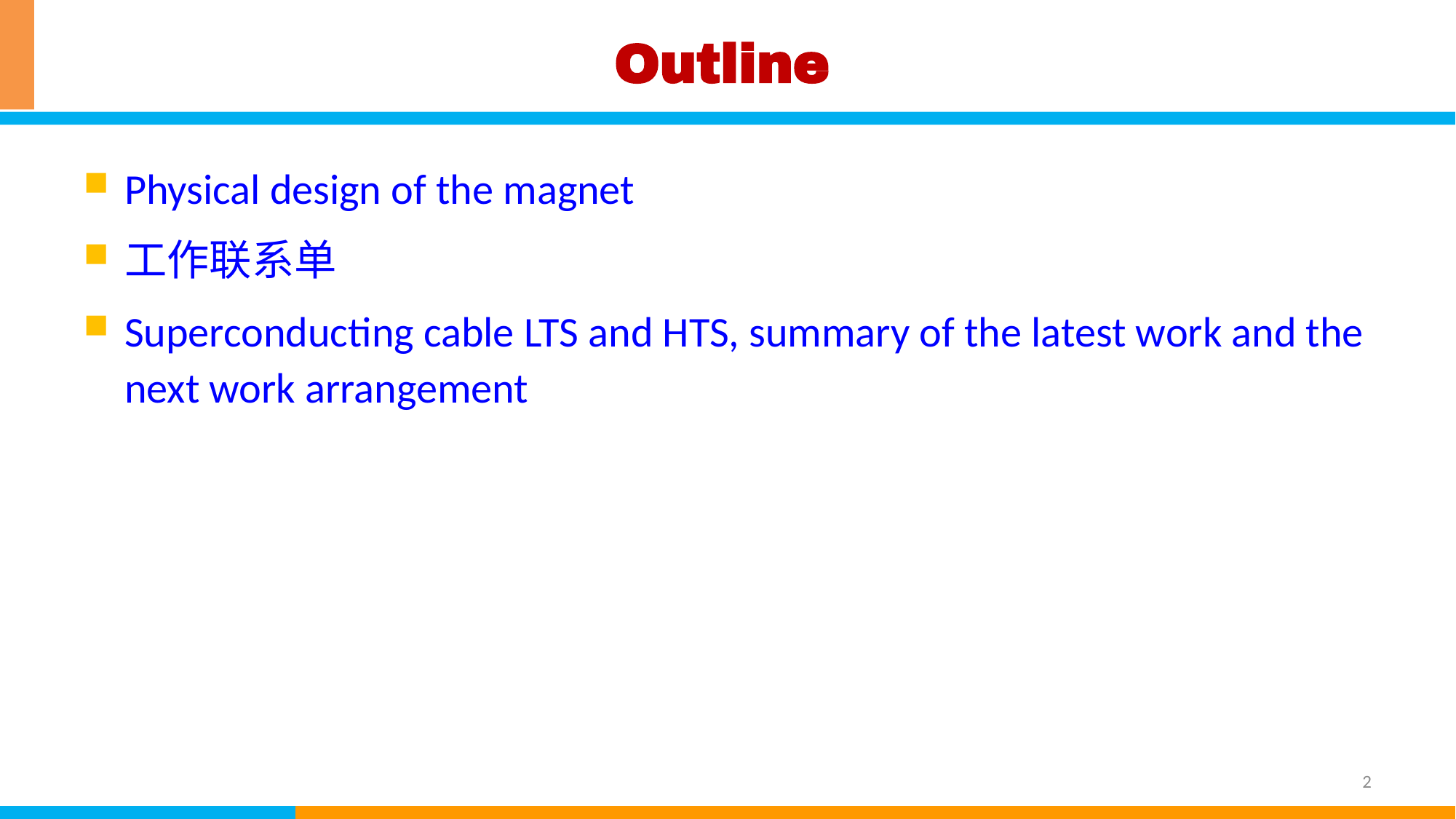

# Outline
Physical design of the magnet
工作联系单
Superconducting cable LTS and HTS, summary of the latest work and the next work arrangement
2